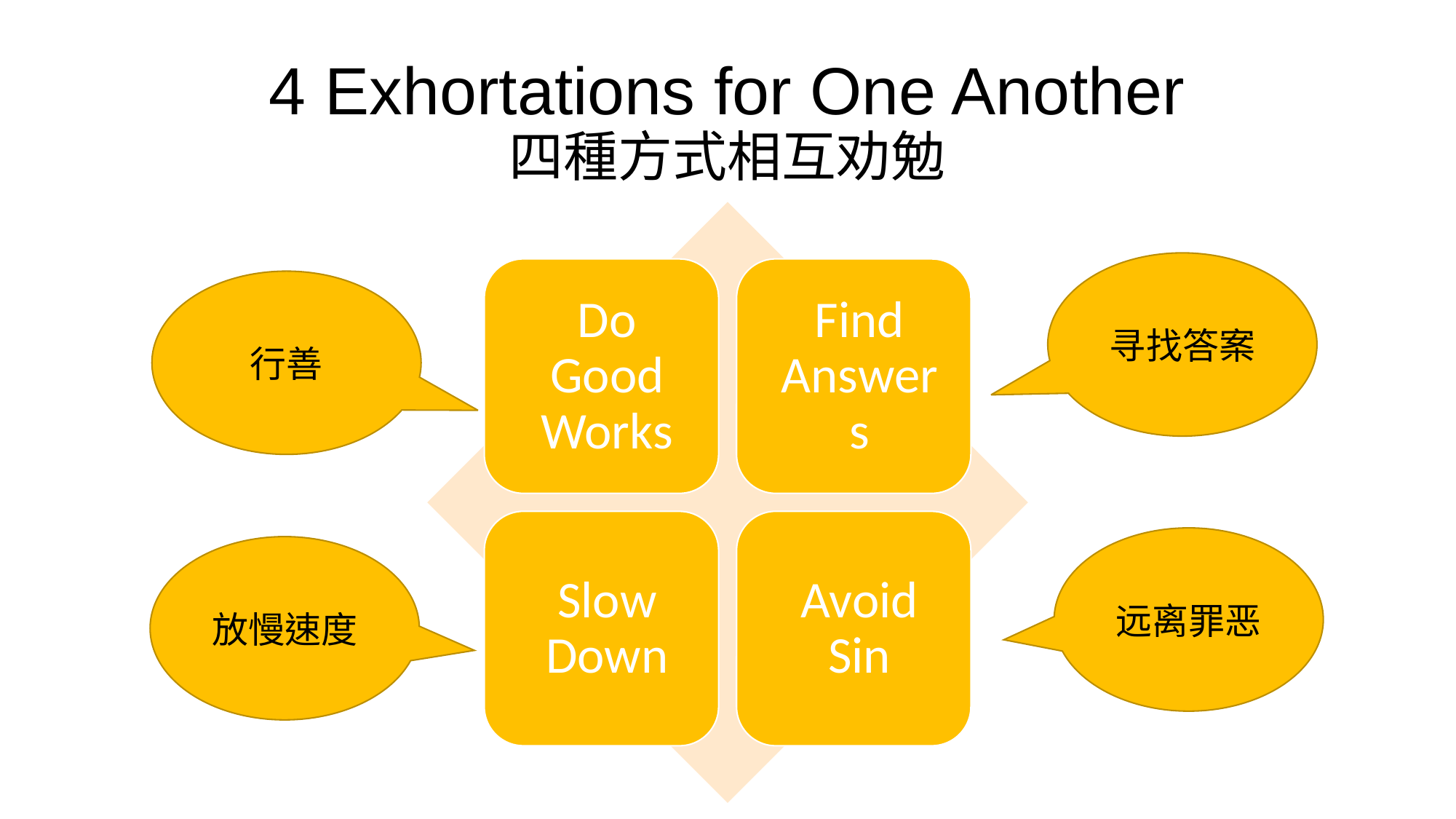

# 4 Exhortations for One Another 四種方式相互劝勉
Do Good Works
Find Answers
Slow Down
Avoid Sin
寻找答案
行善
远离罪恶
放慢速度